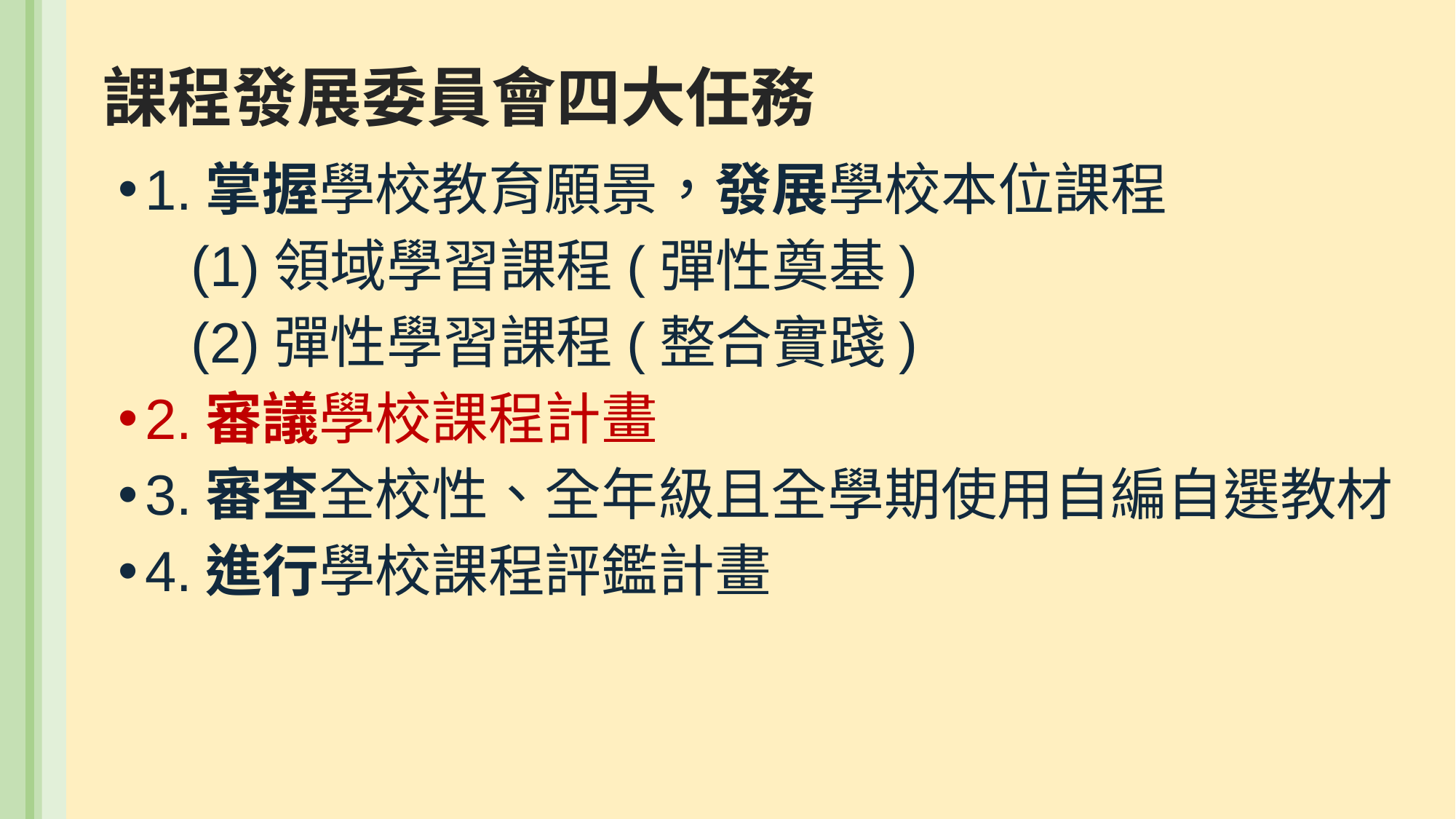

# 課程發展委員會四大任務
1.掌握學校教育願景，發展學校本位課程
 (1)領域學習課程(彈性奠基)
 (2)彈性學習課程(整合實踐)
2.審議學校課程計畫
3.審查全校性、全年級且全學期使用自編自選教材
4.進行學校課程評鑑計畫